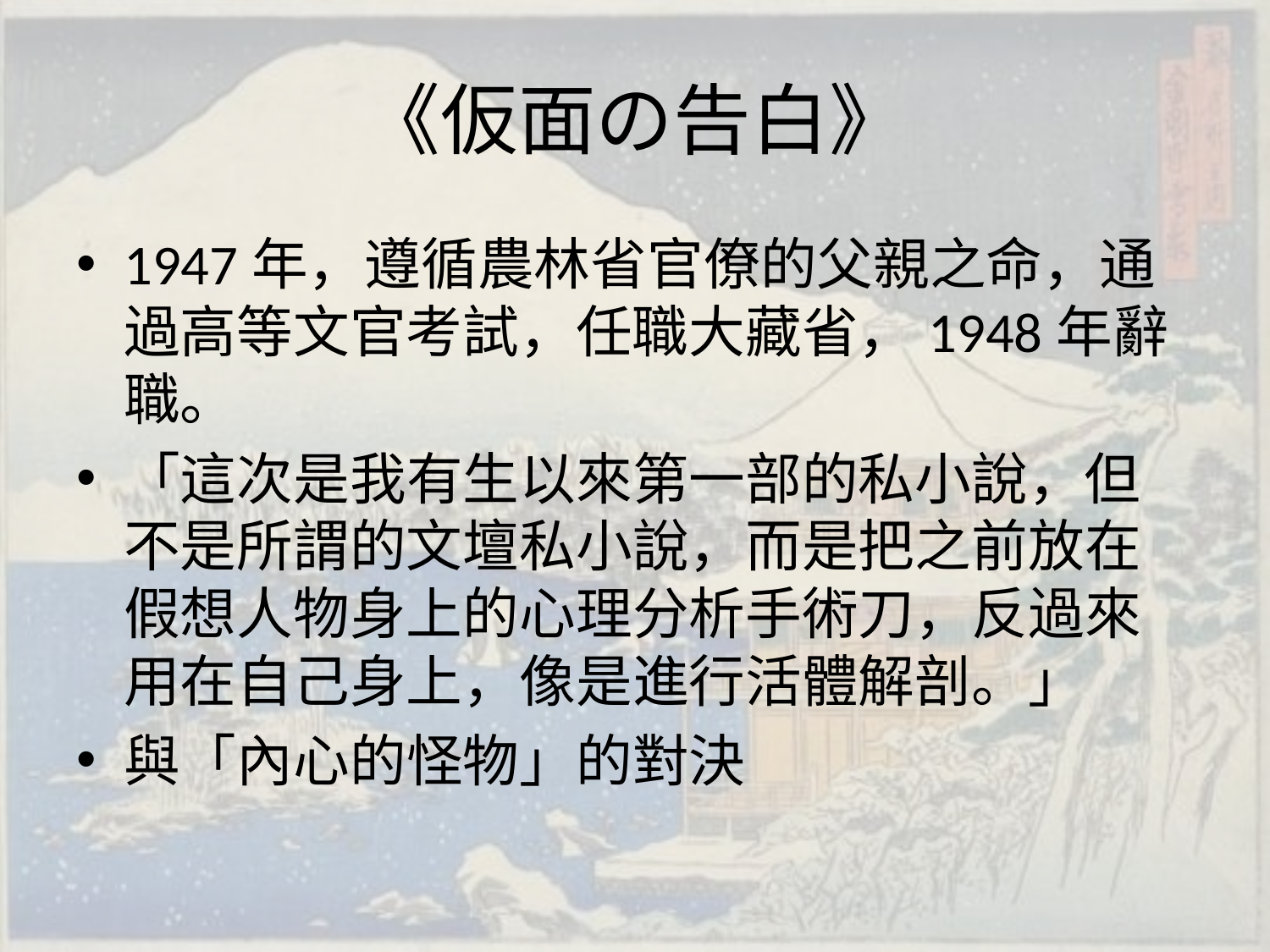

# 《仮面の告白》
1947年，遵循農林省官僚的父親之命，通過高等文官考試，任職大藏省，1948年辭職。
「這次是我有生以來第一部的私小說，但不是所謂的文壇私小說，而是把之前放在假想人物身上的心理分析手術刀，反過來用在自己身上，像是進行活體解剖。」
與「內心的怪物」的對決